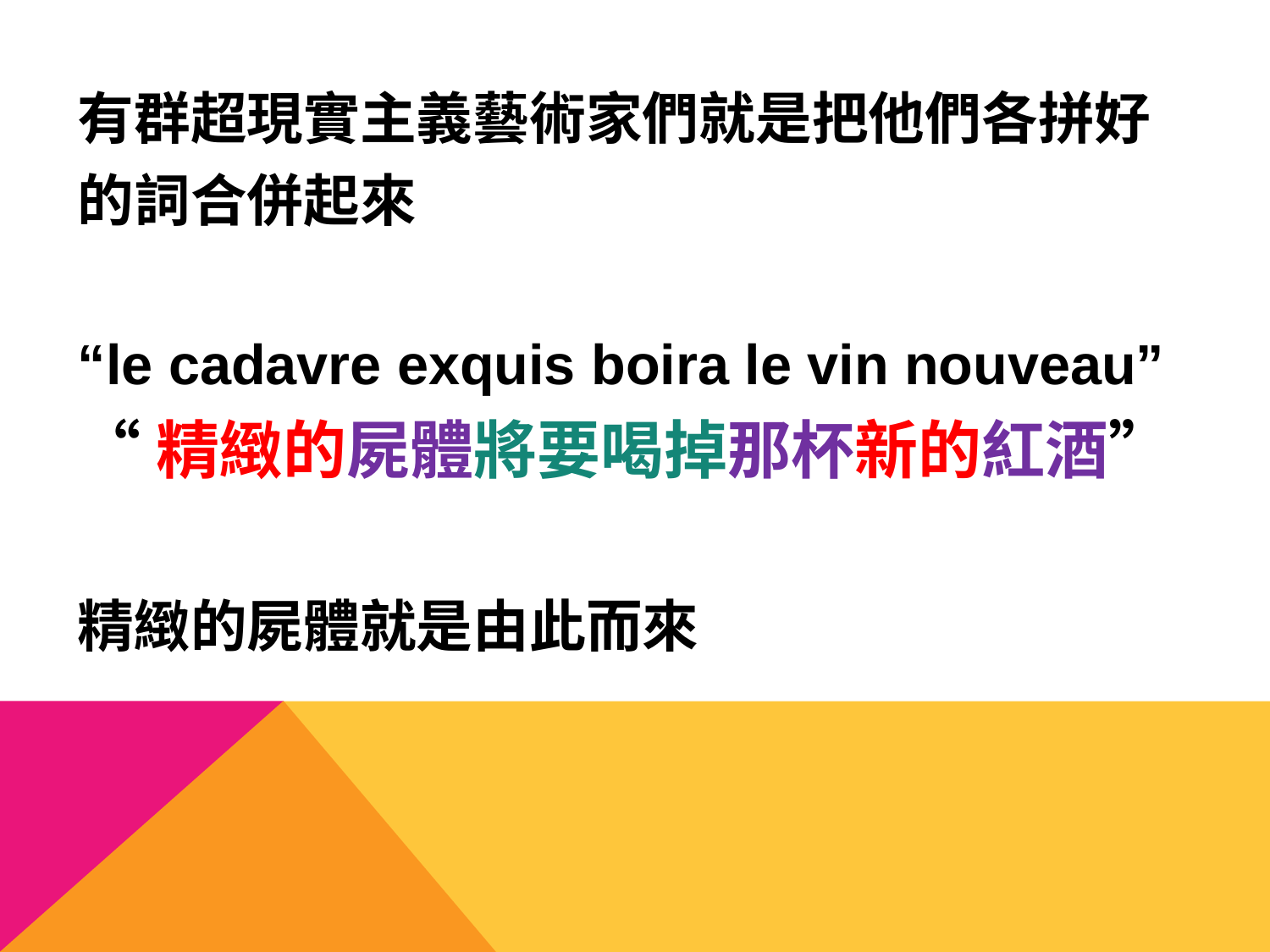

有群超現實主義藝術家們就是把他們各拼好
的詞合併起來

“le cadavre exquis boira le vin nouveau”
“精緻的屍體將要喝掉那杯新的紅酒”

精緻的屍體就是由此而來